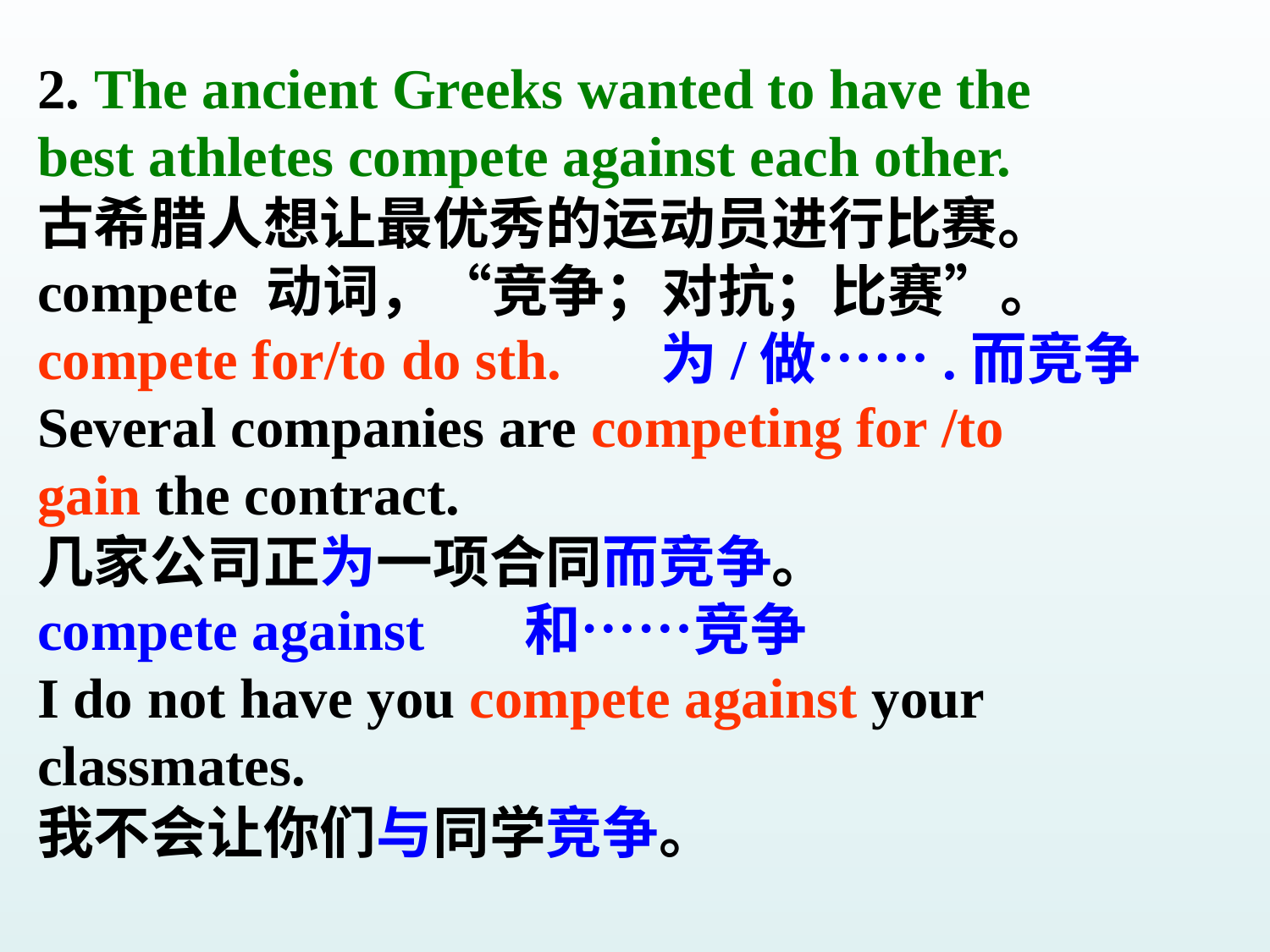

2. The ancient Greeks wanted to have the
best athletes compete against each other.
古希腊人想让最优秀的运动员进行比赛。
compete 动词，“竞争；对抗；比赛”。
compete for/to do sth.      为/做…….而竞争
Several companies are competing for /to
gain the contract.
几家公司正为一项合同而竞争。
compete against      和……竞争
I do not have you compete against your
classmates.
我不会让你们与同学竞争。